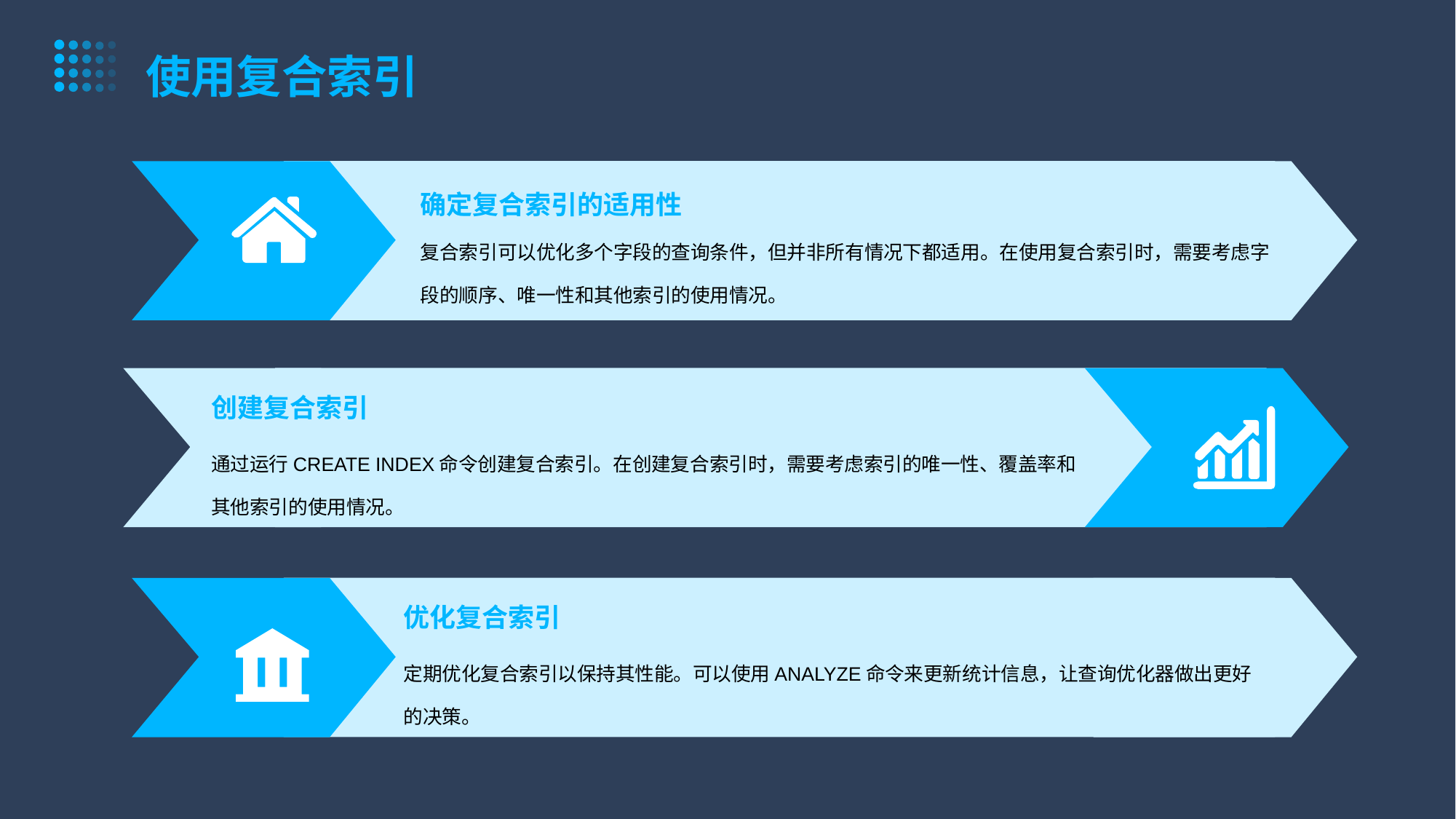

使用复合索引

确定复合索引的适用性

复合索引可以优化多个字段的查询条件，但并非所有情况下都适用。在使用复合索引时，需要考虑字段的顺序、唯一性和其他索引的使用情况。

创建复合索引

通过运行CREATE INDEX命令创建复合索引。在创建复合索引时，需要考虑索引的唯一性、覆盖率和其他索引的使用情况。

优化复合索引

定期优化复合索引以保持其性能。可以使用ANALYZE命令来更新统计信息，让查询优化器做出更好的决策。